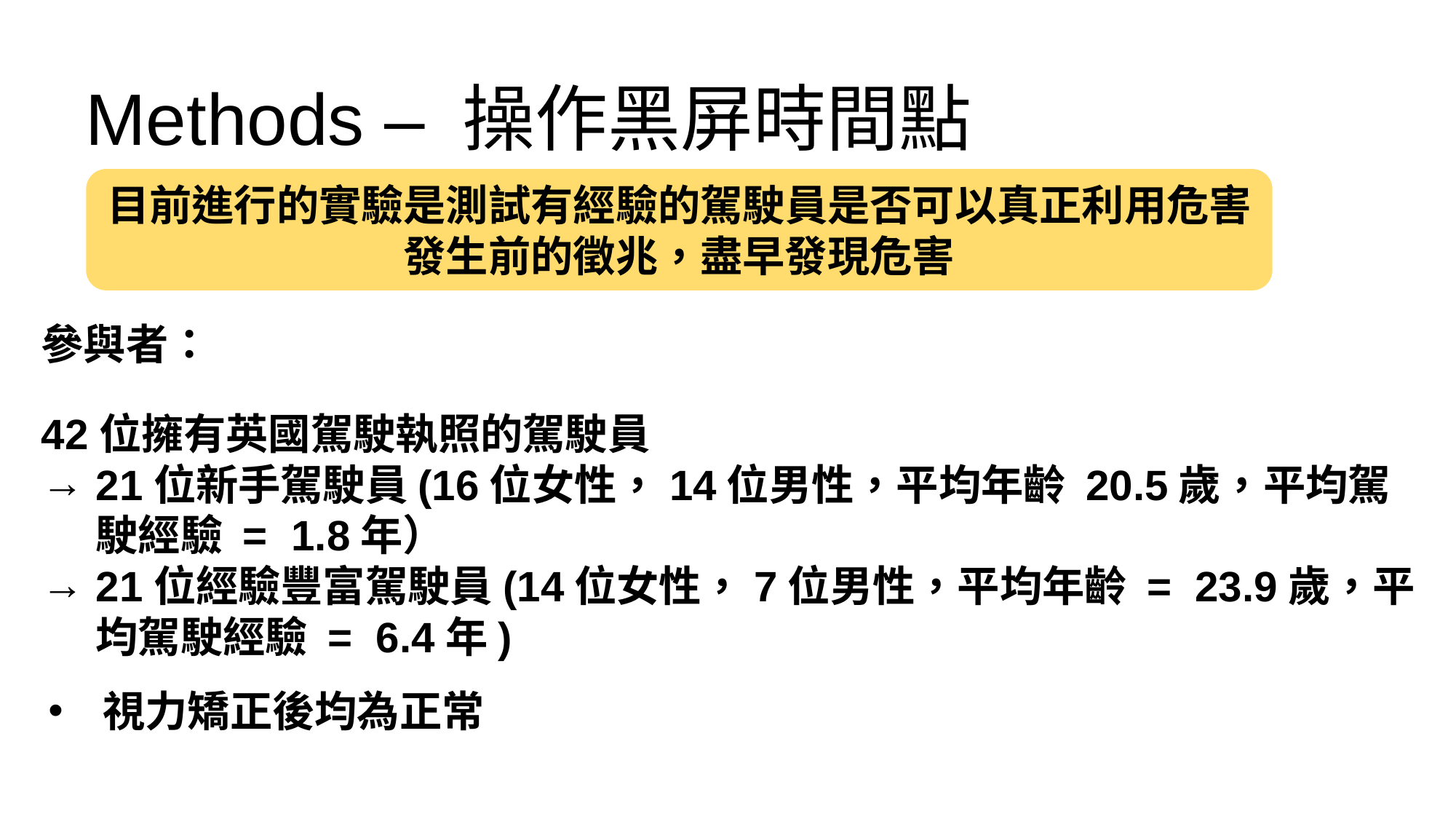

Methods – 操作黑屏時間點
目前進行的實驗是測試有經驗的駕駛員是否可以真正利用危害發生前的徵兆，盡早發現危害
參與者：
42位擁有英國駕駛執照的駕駛員
21位新手駕駛員(16位女性，14位男性，平均年齡 20.5歲，平均駕駛經驗 =  1.8年）
21位經驗豐富駕駛員(14位女性，7位男性，平均年齡 =  23.9歲，平均駕駛經驗 =  6.4年)
視力矯正後均為正常